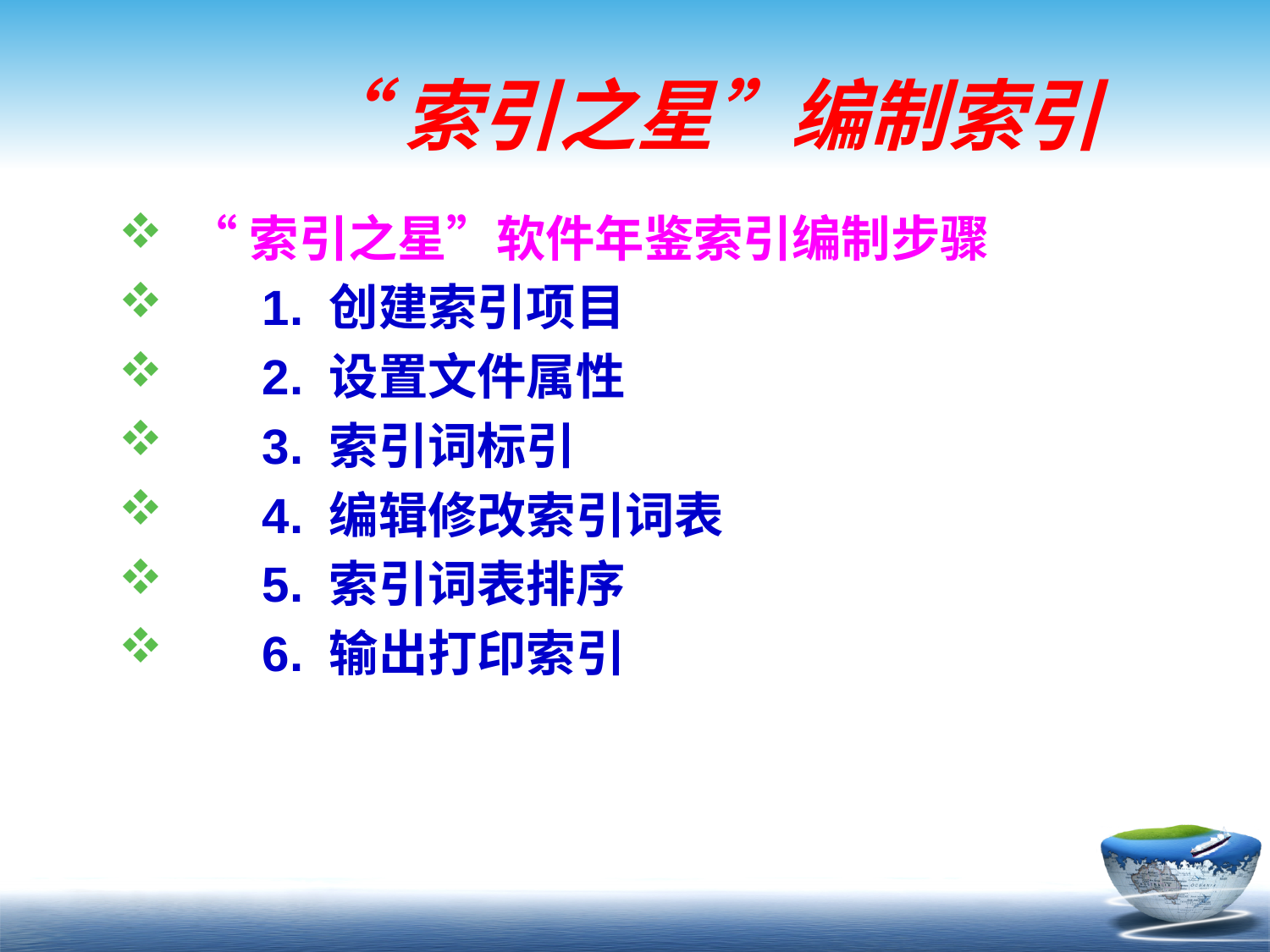

# “索引之星”编制索引
  “索引之星”软件年鉴索引编制步骤
       1. 创建索引项目
       2. 设置文件属性
       3. 索引词标引
       4. 编辑修改索引词表
       5. 索引词表排序
       6. 输出打印索引